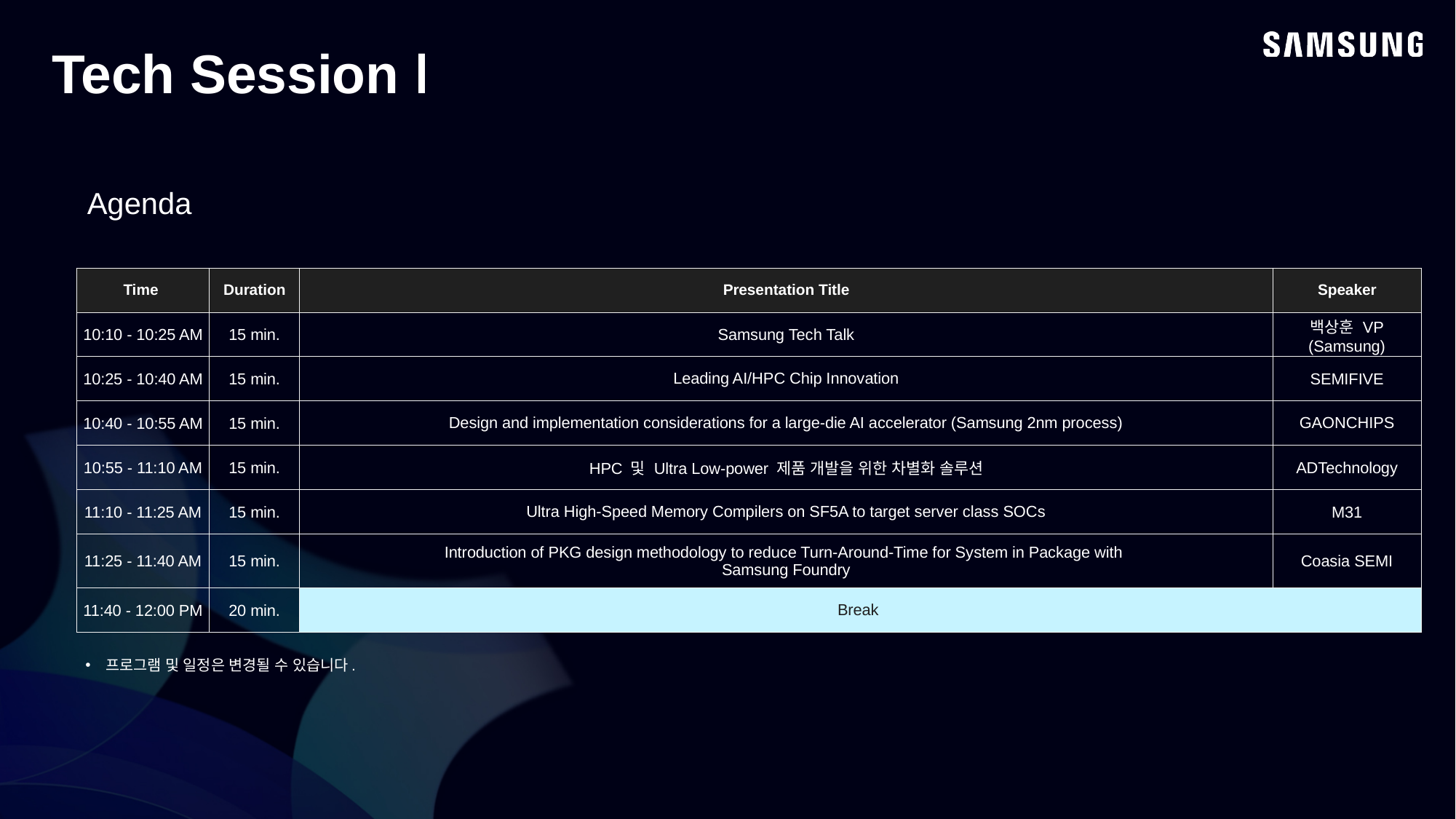

Tech Session ǀ
Agenda
| Time | Duration | Presentation Title | Speaker |
| --- | --- | --- | --- |
| 10:10 - 10:25 AM | 15 min. | Samsung Tech Talk | 백상훈 VP (Samsung) |
| 10:25 - 10:40 AM | 15 min. | Leading AI/HPC Chip Innovation | SEMIFIVE |
| 10:40 - 10:55 AM | 15 min. | Design and implementation considerations for a large-die AI accelerator (Samsung 2nm process) | GAONCHIPS |
| 10:55 - 11:10 AM | 15 min. | HPC 및 Ultra Low-power 제품 개발을 위한 차별화 솔루션 | ADTechnology |
| 11:10 - 11:25 AM | 15 min. | Ultra High-Speed Memory Compilers on SF5A to target server class SOCs | M31 |
| 11:25 - 11:40 AM | 15 min. | Introduction of PKG design methodology to reduce Turn-Around-Time for System in Package with Samsung Foundry | Coasia SEMI |
| 11:40 - 12:00 PM | 20 min. | Break |  |
프로그램 및 일정은 변경될 수 있습니다.